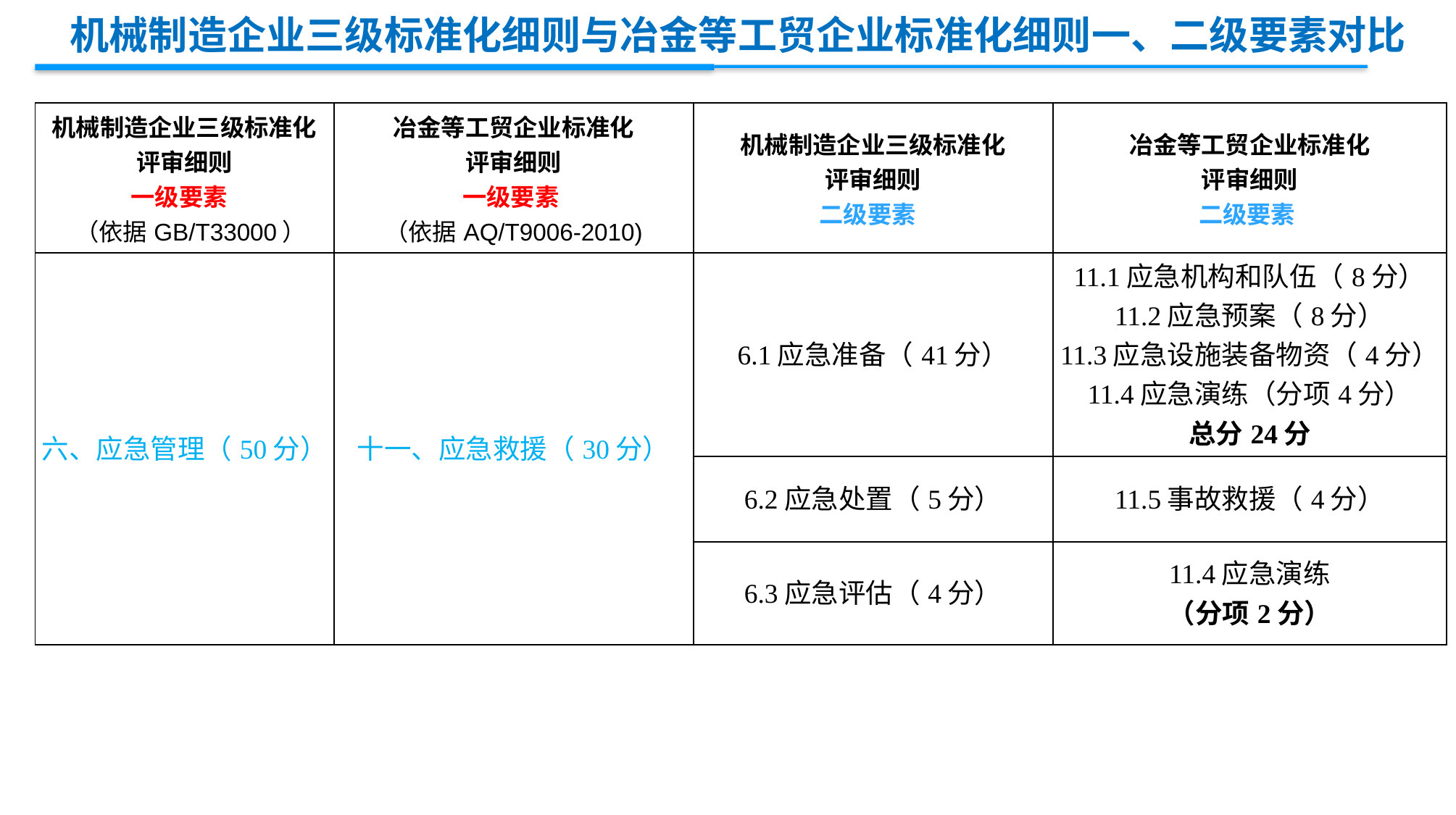

机械制造企业三级标准化细则与冶金等工贸企业标准化细则一、二级要素对比

| 机械制造企业三级标准化 评审细则 一级要素 （依据GB/T33000） | 冶金等工贸企业标准化 评审细则 一级要素 （依据AQ/T9006-2010) | 机械制造企业三级标准化 评审细则 二级要素 | 冶金等工贸企业标准化 评审细则 二级要素 |
| --- | --- | --- | --- |
| 六、应急管理（50分） | 十一、应急救援（30分） | 6.1应急准备（41分） | 11.1应急机构和队伍（8分） 11.2应急预案（8分） 11.3应急设施装备物资（4分） 11.4应急演练（分项4分） 总分24分 |
|  |  | 6.2应急处置（5分） | 11.5事故救援（4分） |
|  |  | 6.3应急评估（4分） | 11.4应急演练 （分项2分） |